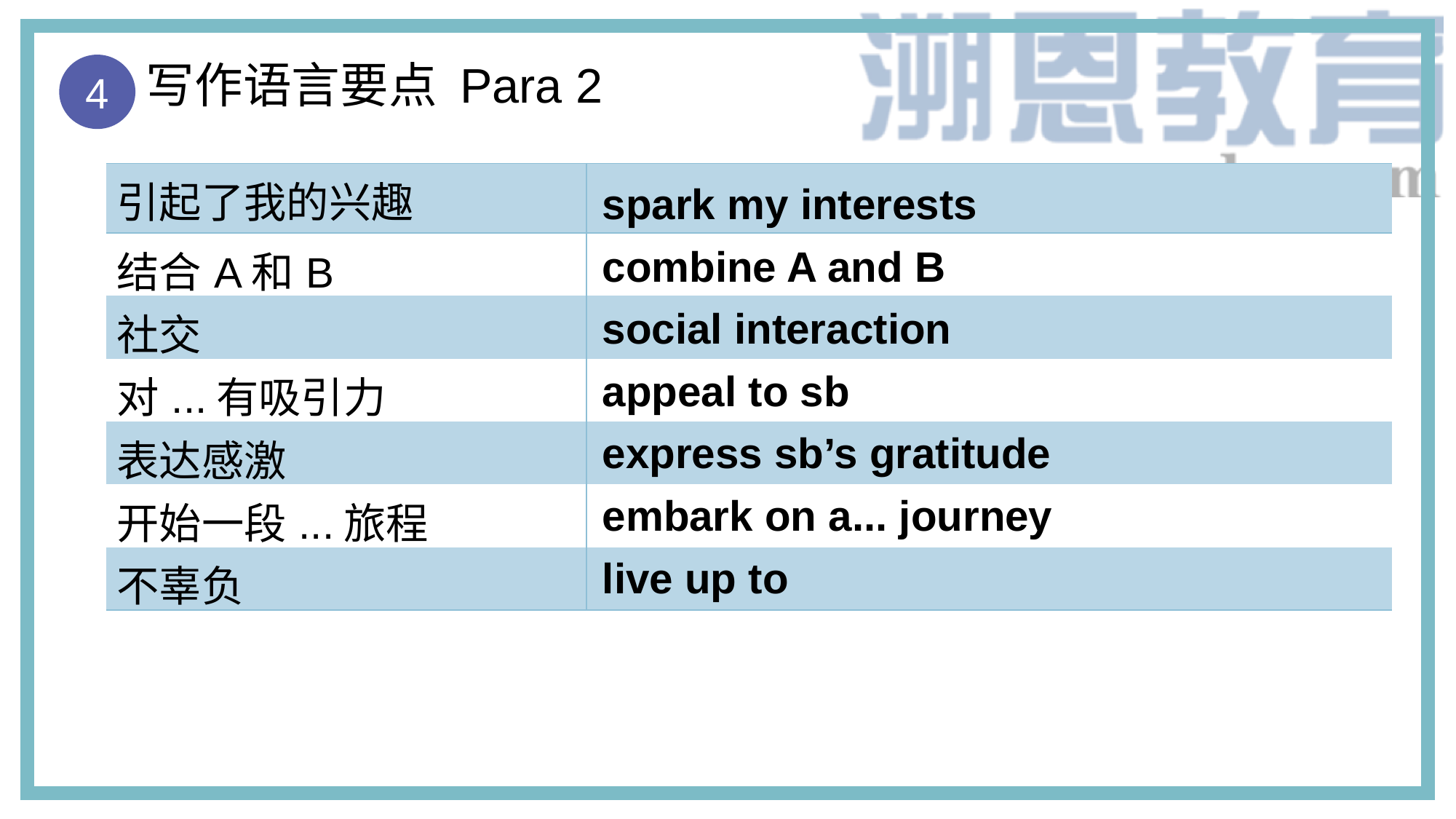

写作语言要点 Para 2
4
| 引起了我的兴趣 |  |
| --- | --- |
| 结合A和B |  |
| 社交 |  |
| 对...有吸引力 |  |
| 表达感激 |  |
| 开始一段...旅程 |  |
| 不辜负 |  |
spark my interests
combine A and B
social interaction
appeal to sb
express sb’s gratitude
embark on a... journey
live up to